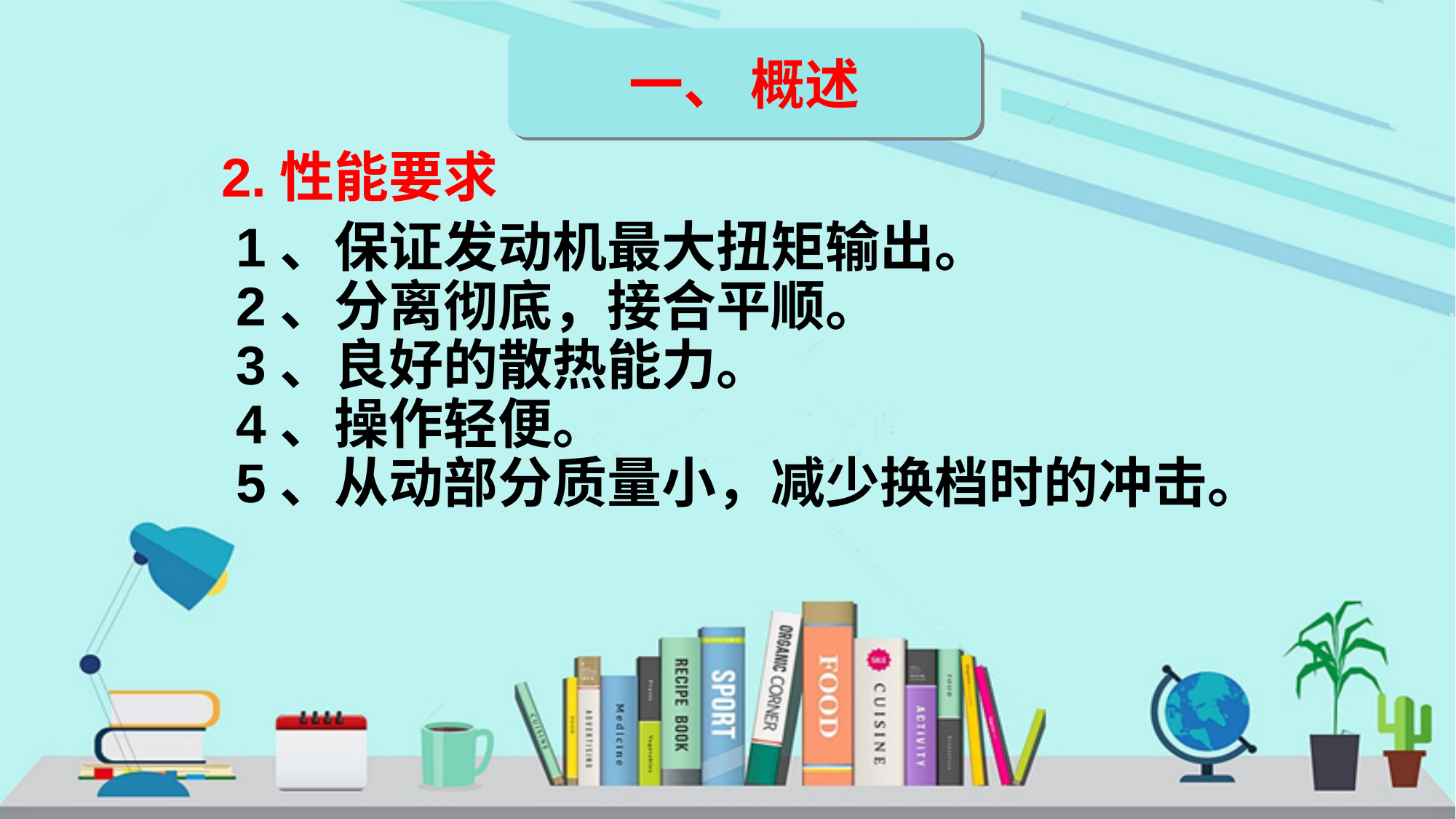

一、 概述
2.性能要求
1、保证发动机最大扭矩输出。
2、分离彻底，接合平顺。
3、良好的散热能力。
4、操作轻便。
5、从动部分质量小，减少换档时的冲击。